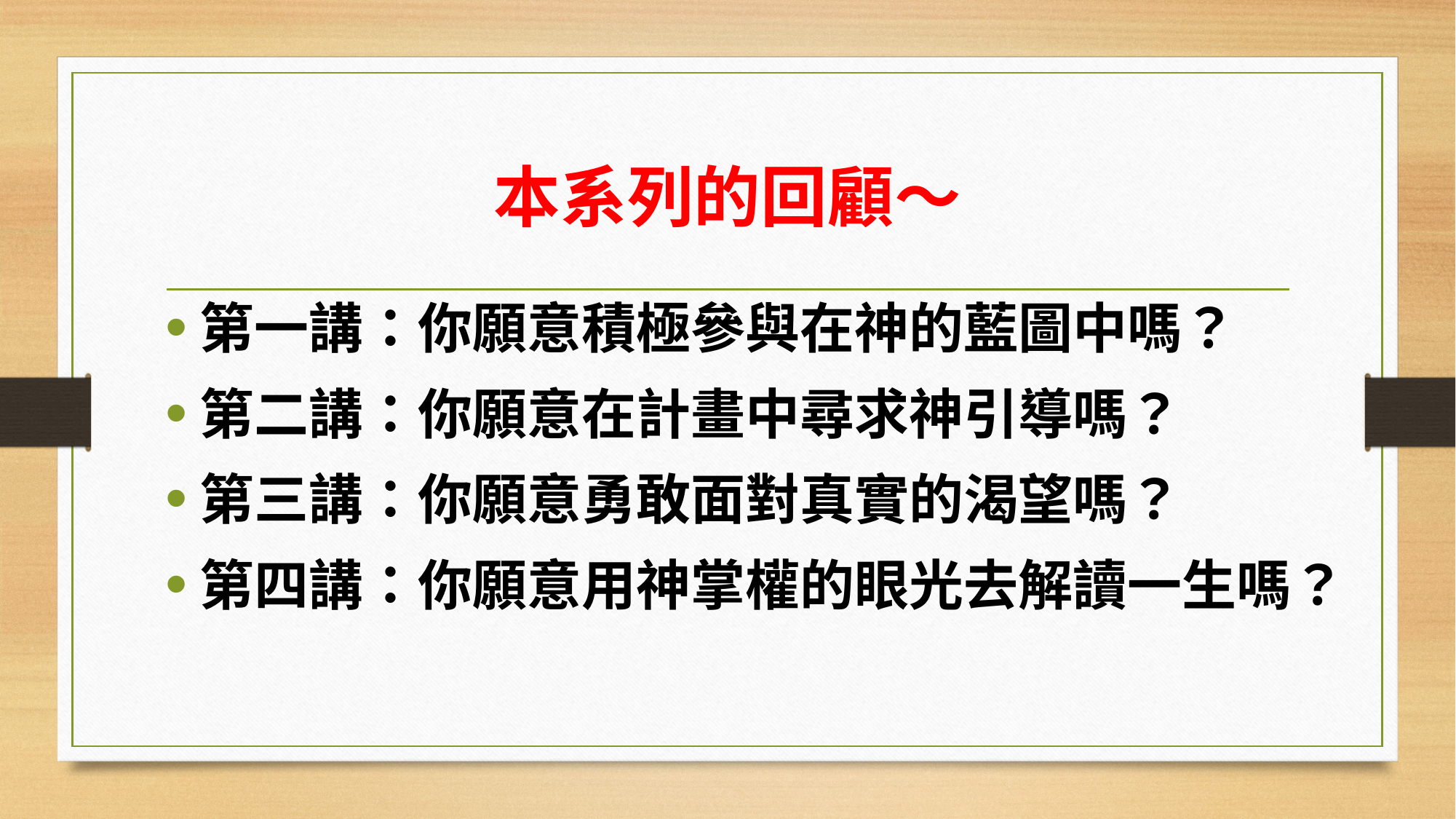

# 本系列的回顧～
第一講：你願意積極參與在神的藍圖中嗎？
第二講：你願意在計畫中尋求神引導嗎？
第三講：你願意勇敢面對真實的渴望嗎？
第四講：你願意用神掌權的眼光去解讀一生嗎？